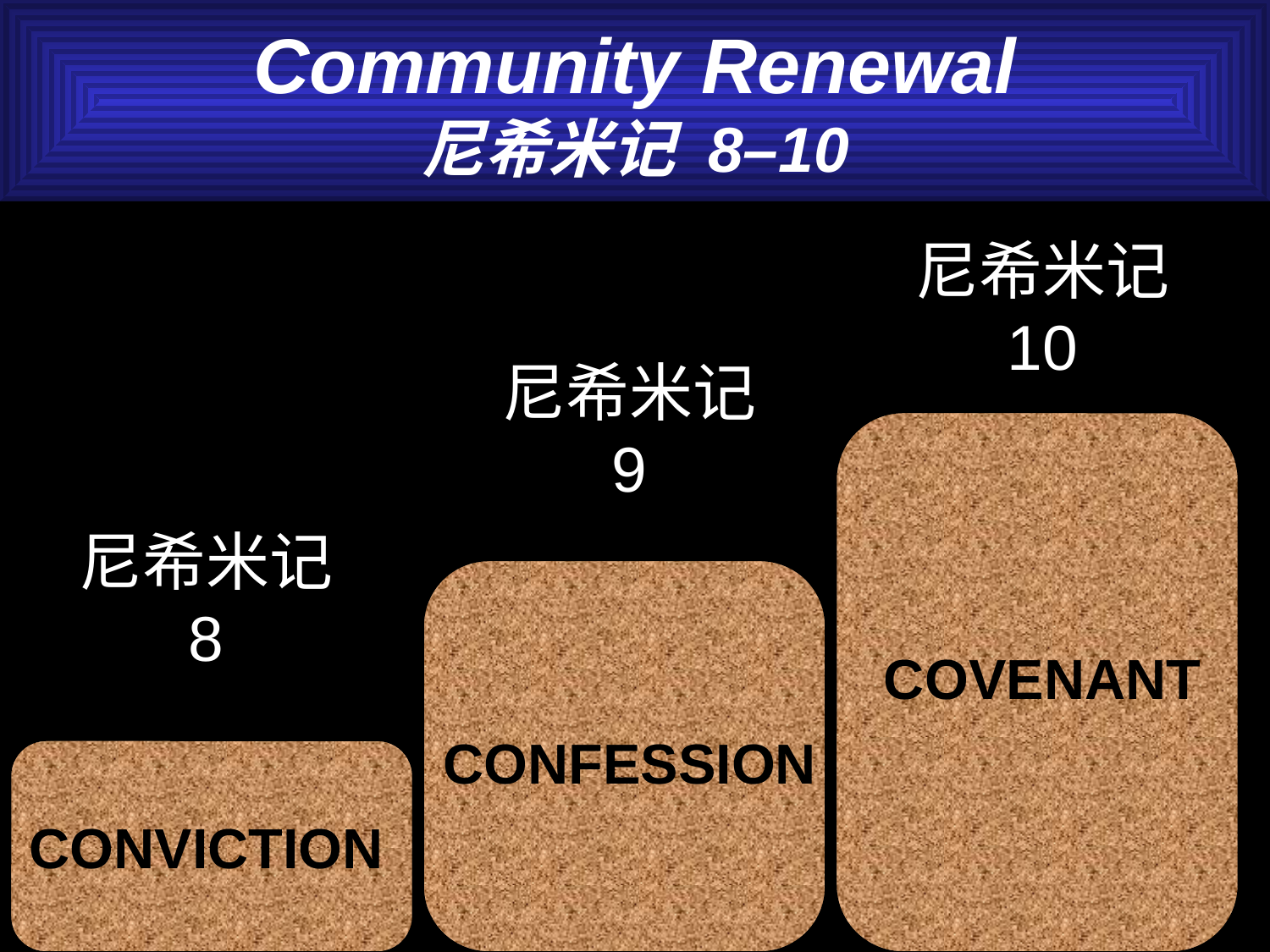

Community Renewal
尼希米记 8–10
尼希米记 10

COVENANT
尼希米记 9

CONFESSION
尼希米记 8

CONVICTION